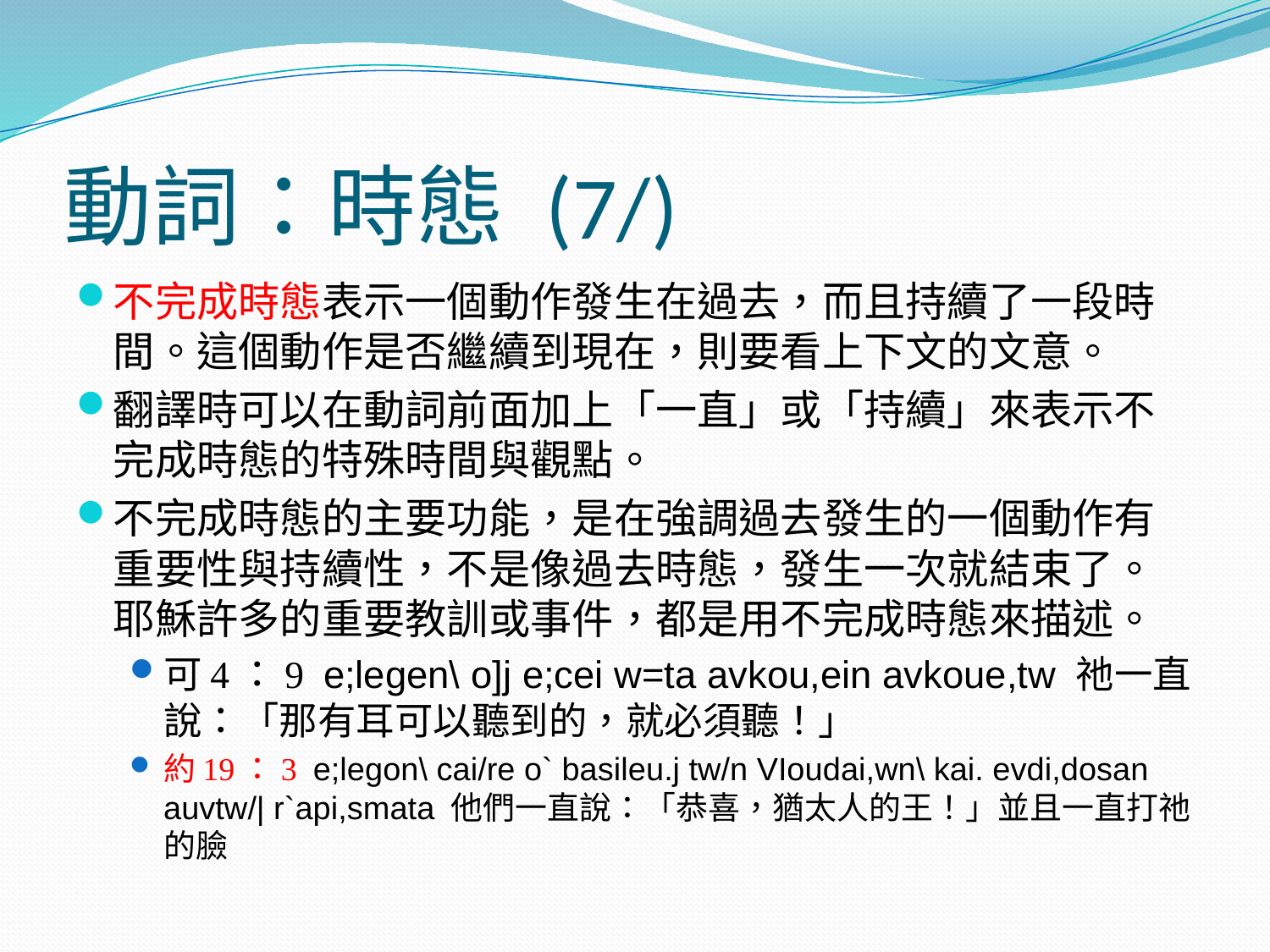

# 動詞：時態 (7/)
不完成時態表示一個動作發生在過去，而且持續了一段時間。這個動作是否繼續到現在，則要看上下文的文意。
翻譯時可以在動詞前面加上「一直」或「持續」來表示不完成時態的特殊時間與觀點。
不完成時態的主要功能，是在強調過去發生的一個動作有重要性與持續性，不是像過去時態，發生一次就結束了。耶穌許多的重要教訓或事件，都是用不完成時態來描述。
可4：9  e;legen\ o]j e;cei w=ta avkou,ein avkoue,tw 祂一直說：「那有耳可以聽到的，就必須聽！」
約19：3  e;legon\ cai/re o` basileu.j tw/n VIoudai,wn\ kai. evdi,dosan auvtw/| r`api,smata 他們一直說：「恭喜，猶太人的王！」並且一直打祂的臉